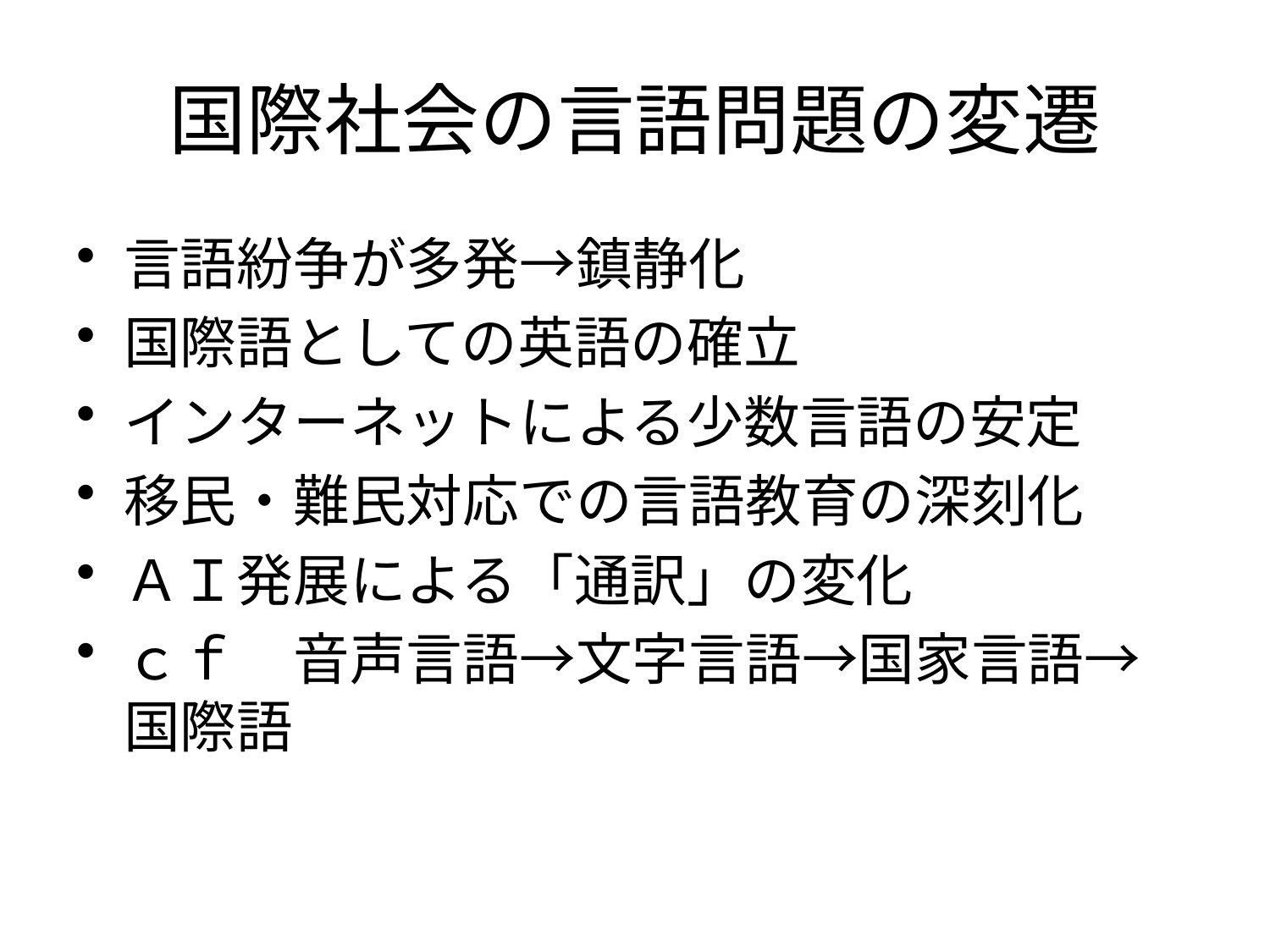

# 国際社会の言語問題の変遷
言語紛争が多発→鎮静化
国際語としての英語の確立
インターネットによる少数言語の安定
移民・難民対応での言語教育の深刻化
ＡＩ発展による「通訳」の変化
ｃｆ　音声言語→文字言語→国家言語→国際語